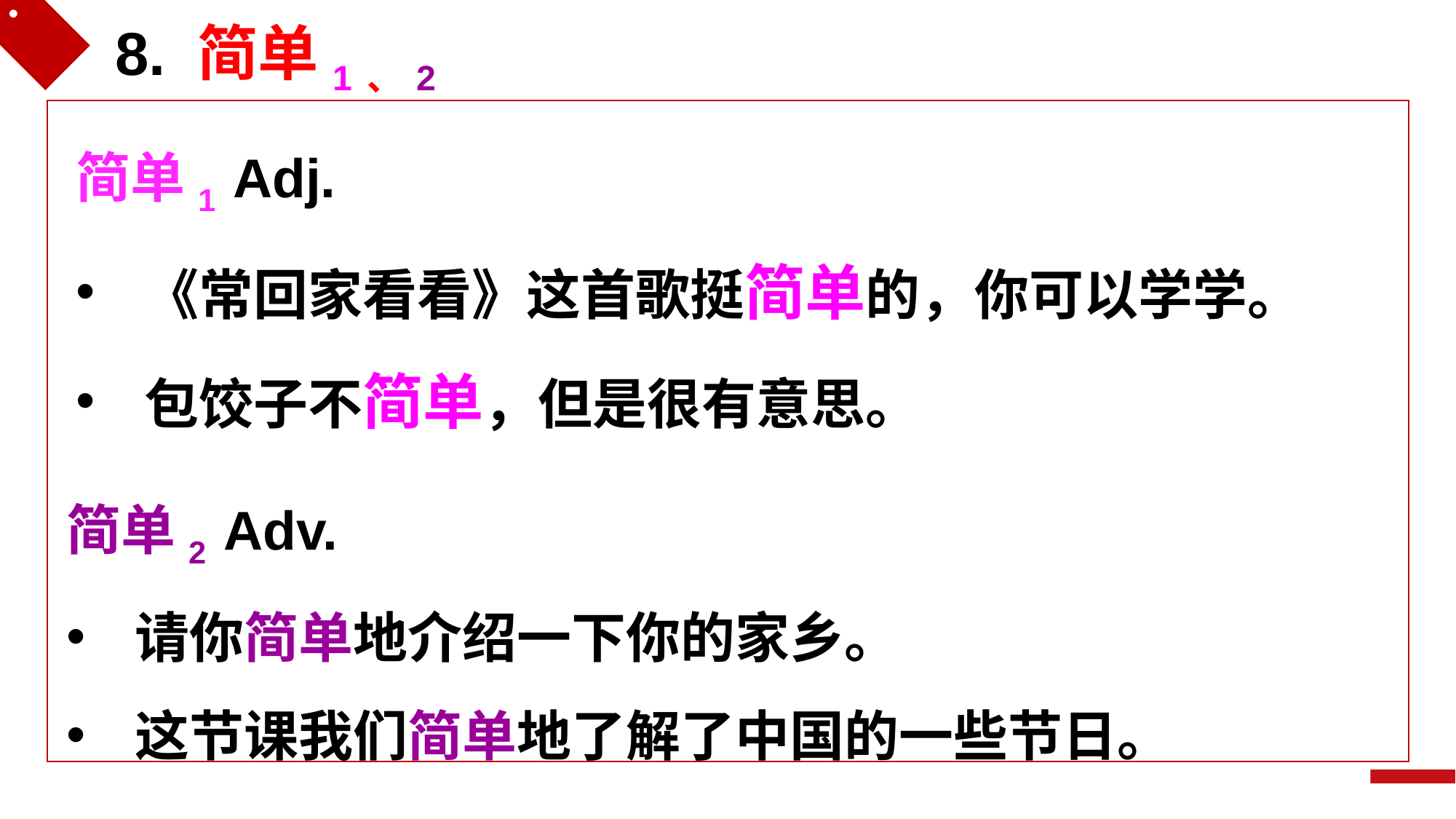

8. 简单1、2

简单1  Adj.
《常回家看看》这首歌挺简单的，你可以学学。
包饺子不简单，但是很有意思。
简单2  Adv.
请你简单地介绍一下你的家乡。
这节课我们简单地了解了中国的一些节日。